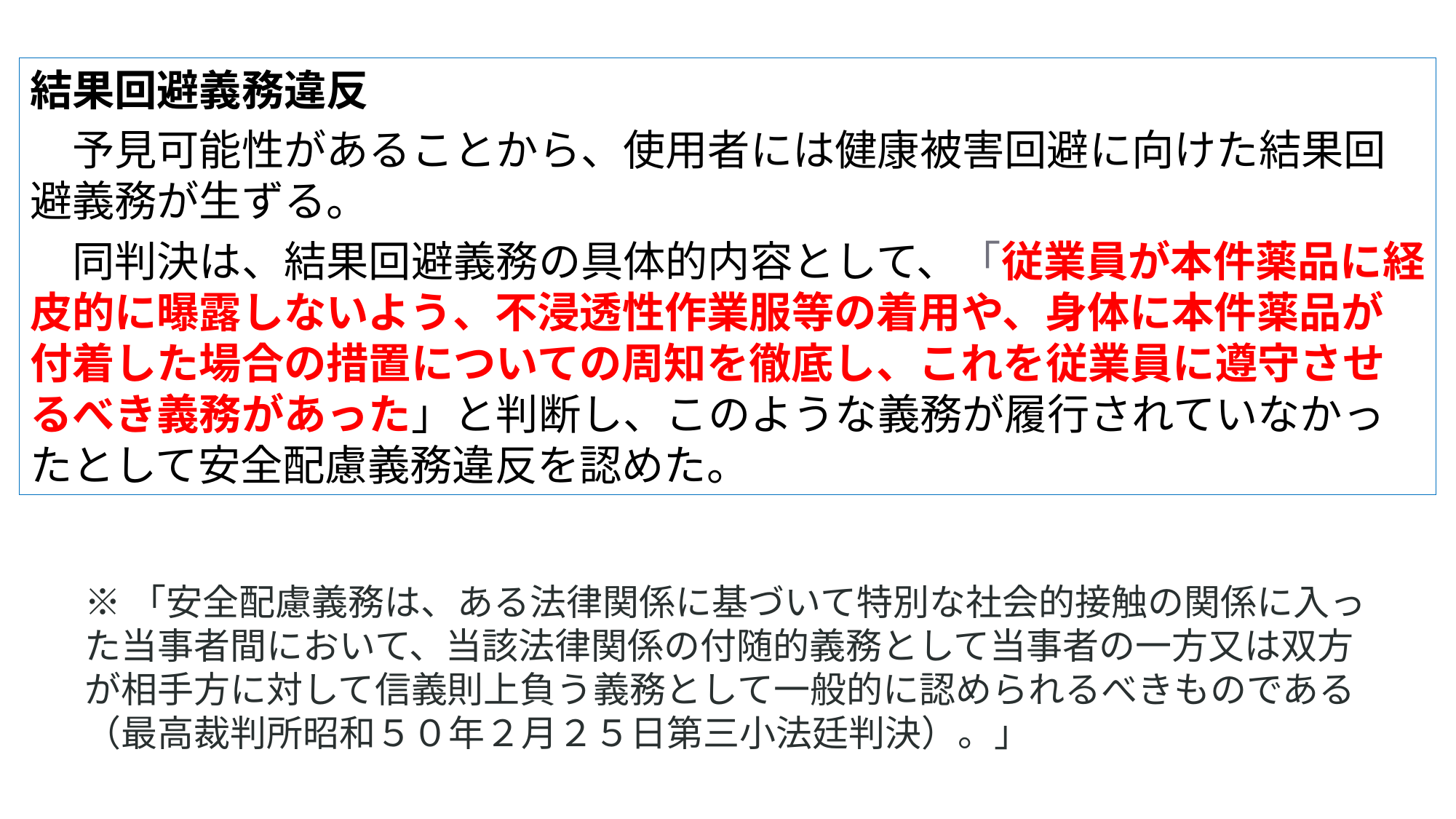

結果回避義務違反
　予見可能性があることから、使用者には健康被害回避に向けた結果回避義務が生ずる。
　同判決は、結果回避義務の具体的内容として、「従業員が本件薬品に経皮的に曝露しないよう、不浸透性作業服等の着用や、身体に本件薬品が付着した場合の措置についての周知を徹底し、これを従業員に遵守させるべき義務があった」と判断し、このような義務が履行されていなかったとして安全配慮義務違反を認めた。
※「安全配慮義務は、ある法律関係に基づいて特別な社会的接触の関係に入った当事者間において、当該法律関係の付随的義務として当事者の一方又は双方が相手方に対して信義則上負う義務として一般的に認められるべきものである（最高裁判所昭和５０年２月２５日第三小法廷判決）。」